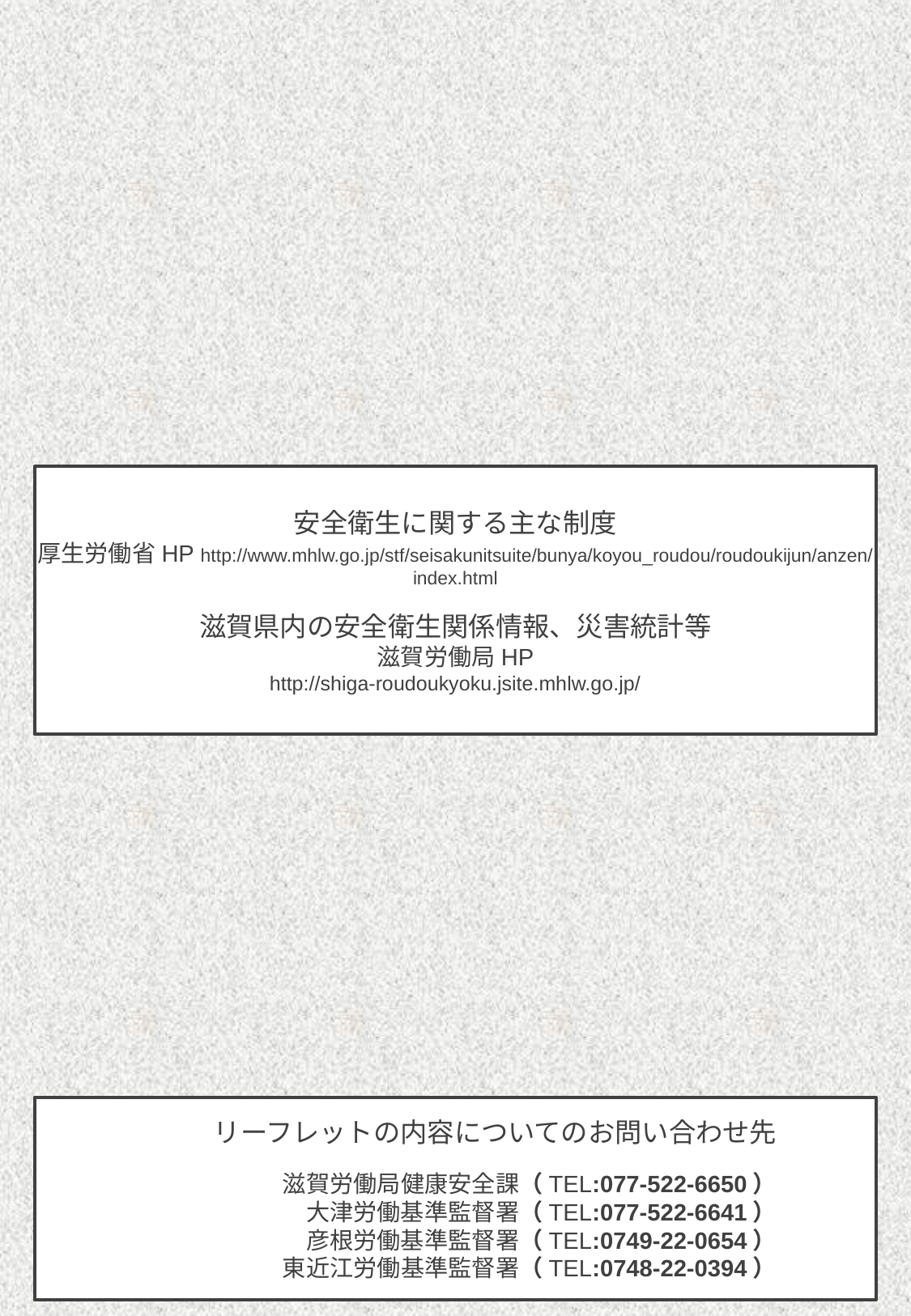

安全衛生に関する主な制度
厚生労働省HP http://www.mhlw.go.jp/stf/seisakunitsuite/bunya/koyou_roudou/roudoukijun/anzen/index.html

滋賀県内の安全衛生関係情報、災害統計等
滋賀労働局HP
http://shiga-roudoukyoku.jsite.mhlw.go.jp/
            リーフレットの内容についてのお問い合わせ先

滋賀労働局健康安全課（TEL:077-522-6650）
大津労働基準監督署（TEL:077-522-6641）
彦根労働基準監督署（TEL:0749-22-0654）
東近江労働基準監督署（TEL:0748-22-0394）